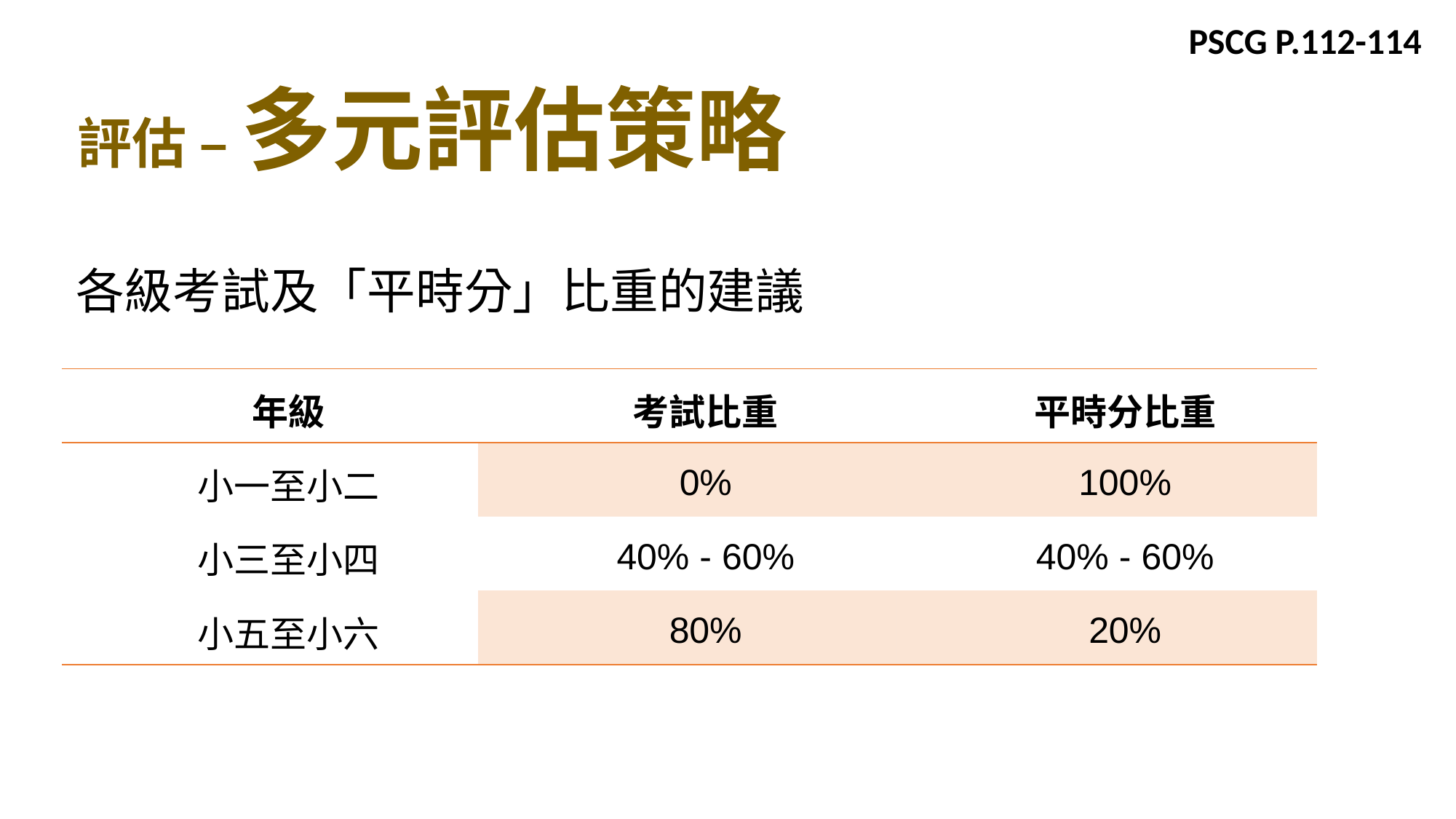

PSCG P.112-114
評估 – 多元評估策略
各級考試及「平時分」比重的建議
| 年級 | 考試比重 | 平時分比重 |
| --- | --- | --- |
| 小一至小二 | 0% | 100% |
| 小三至小四 | 40% - 60% | 40% - 60% |
| 小五至小六 | 80% | 20% |